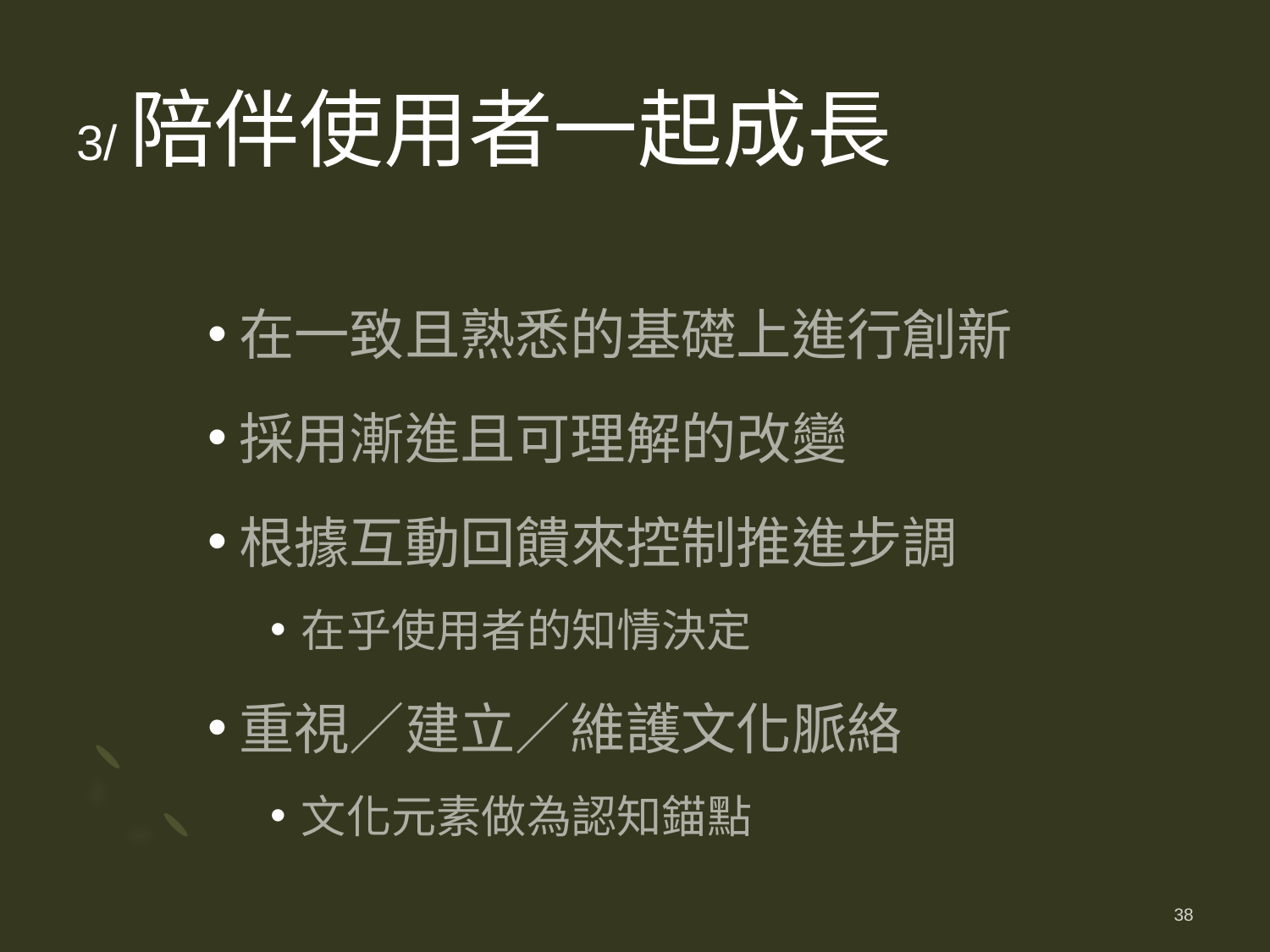

# 3/陪伴使用者一起成長
在一致且熟悉的基礎上進行創新
採用漸進且可理解的改變
根據互動回饋來控制推進步調
在乎使用者的知情決定
重視／建立／維護文化脈絡
文化元素做為認知錨點
38